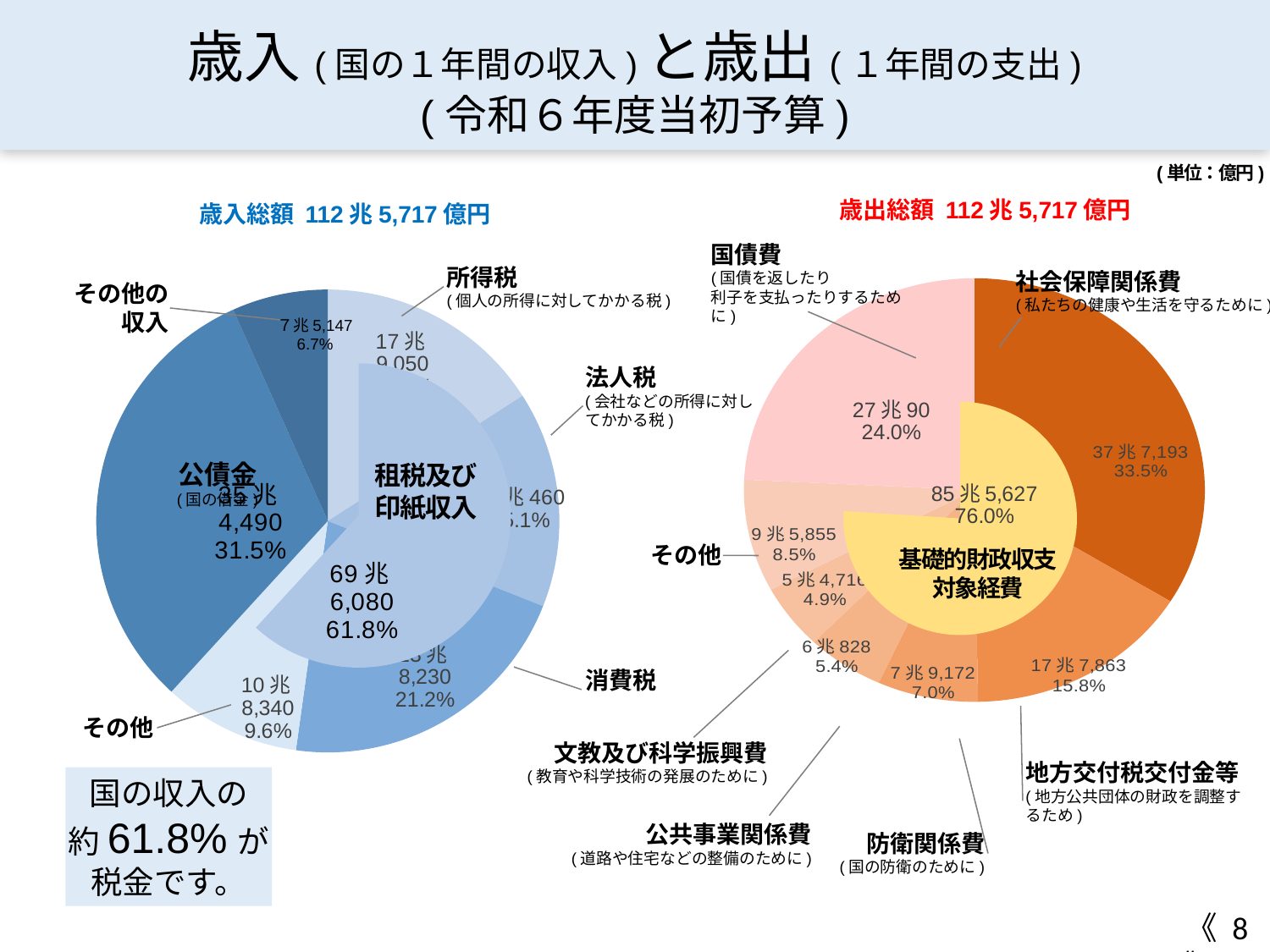

歳入(国の１年間の収入)と歳出(１年間の支出)
(令和６年度当初予算)
(単位：億円)
歳入総額 112兆5,717億円
歳出総額 112兆5,717億円

### Chart

| Category | 歳出(外側) |
|---|---|
| 37兆7,193 | 0.335 |
| 17兆7,863 | 0.158 |
| 7兆9,172 | 0.07 |
| 6兆828 | 0.054 |
| 5兆4,716 | 0.049 |
| 9兆5,855 | 0.085 |
| 27兆90 | 0.24 |

### Chart

| Category | 歳入(外) |
|---|---|
| 17兆9,050 | 0.159 |
| 17兆460 | 0.151 |
| 23兆8,230 | 0.212 |
| 10兆8,340 | 0.096 |
|  | 0.315 |
| 7兆5,147 | 0.067 |
国債費
(国債を返したり
利子を支払ったりするために)
社会保障関係費
(私たちの健康や生活を守るために)
所得税
(個人の所得に対してかかる税)
その他の
収入
７兆5,147
6.7%

### Chart

| Category | 歳入 |
|---|---|
| 69兆6,080 | 0.618 |
| 35兆4,490 | 0.315 |

### Chart

| Category | 歳出(内側) |
|---|---|
| 85兆5,627 | 0.76 |
| 27兆90 | 0.24 |
法人税
(会社などの所得に対してかかる税)

公債金
(国の借金)
租税及び
印紙収入
 その他
基礎的財政収支
対象経費
消費税

その他
 文教及び科学振興費
(教育や科学技術の発展のために)
国の収入の
約61.8%が
税金です。
地方交付税交付金等
(地方公共団体の財政を調整するため)

9
 公共事業関係費
(道路や住宅などの整備のために)
防衛関係費
(国の防衛のために)
《 8 》